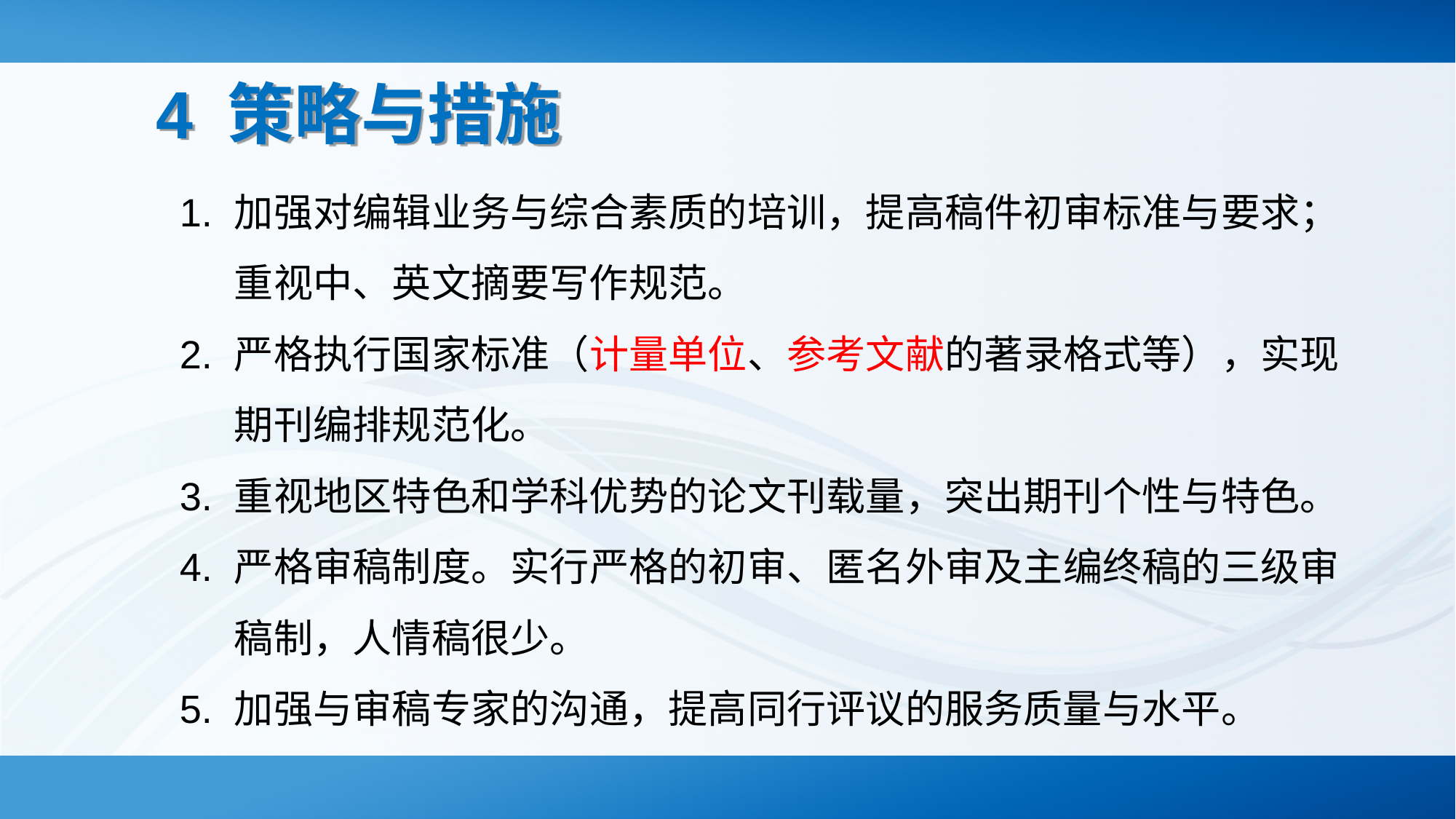

4 策略与措施
加强对编辑业务与综合素质的培训，提高稿件初审标准与要求；重视中、英文摘要写作规范。
严格执行国家标准（计量单位、参考文献的著录格式等），实现期刊编排规范化。
重视地区特色和学科优势的论文刊载量，突出期刊个性与特色。
严格审稿制度。实行严格的初审、匿名外审及主编终稿的三级审稿制，人情稿很少。
加强与审稿专家的沟通，提高同行评议的服务质量与水平。